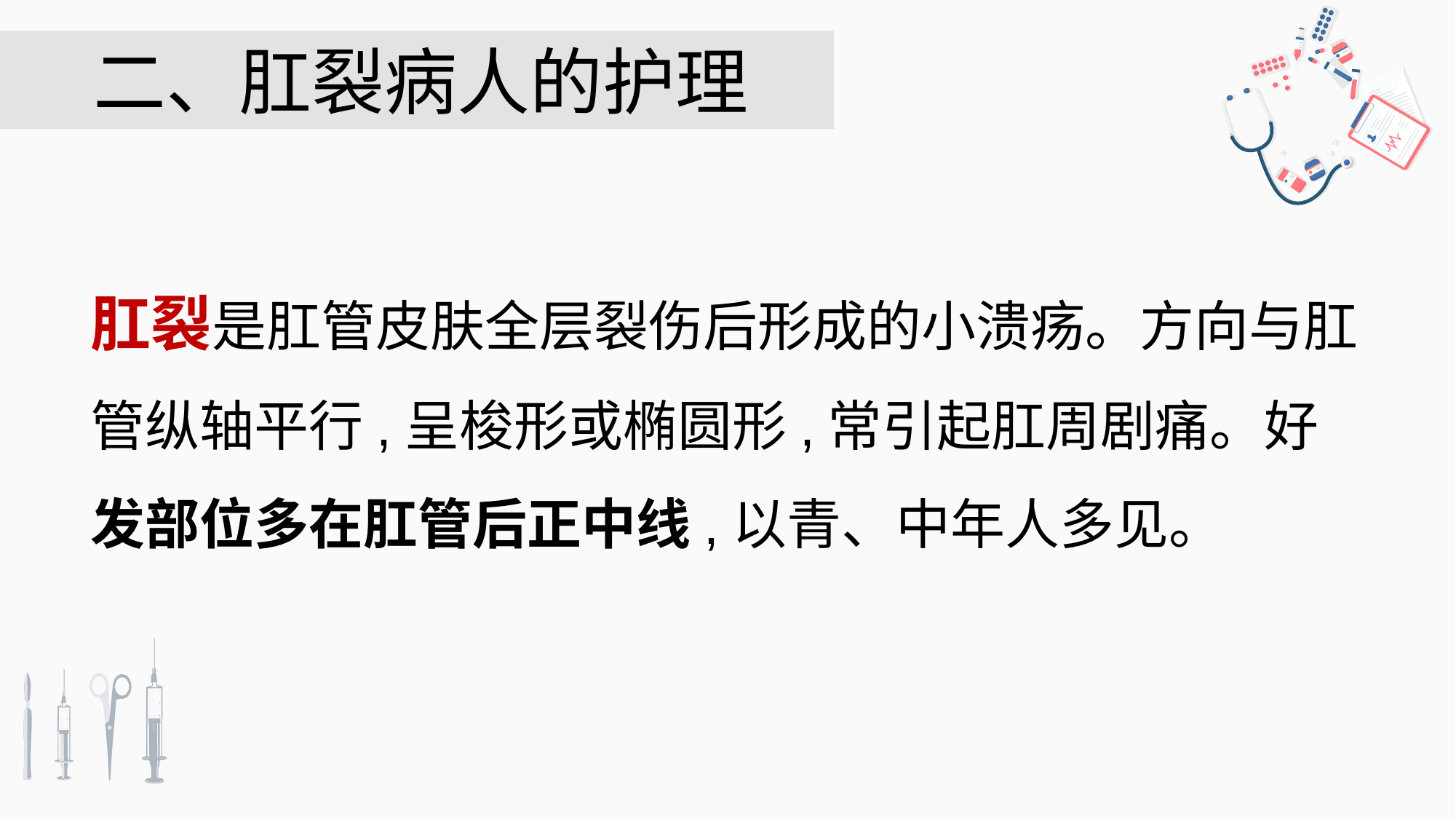

二、肛裂病人的护理
肛裂是肛管皮肤全层裂伤后形成的小溃疡。方向与肛管纵轴平行,呈梭形或椭圆形,常引起肛周剧痛。好发部位多在肛管后正中线,以青、中年人多见。